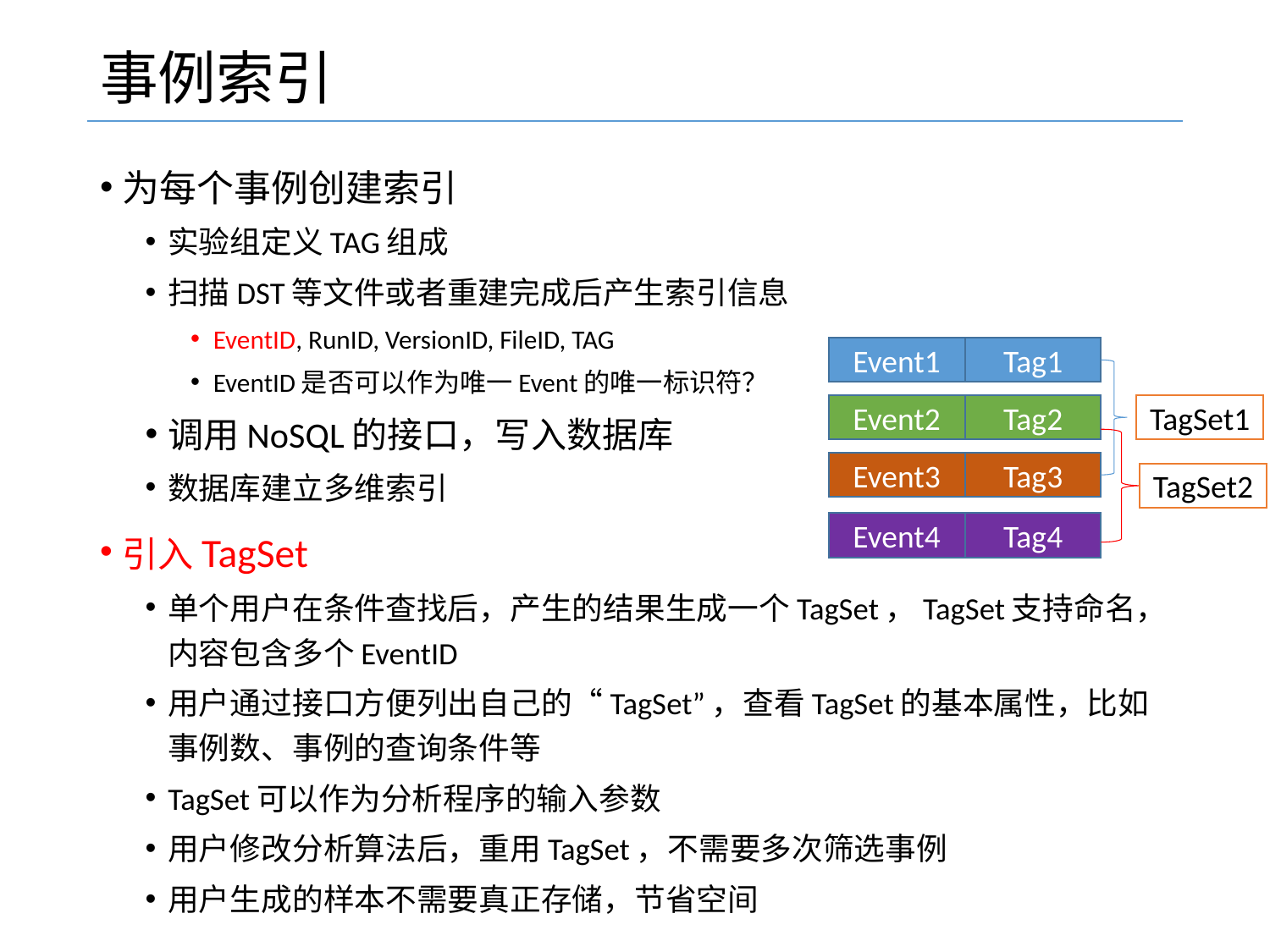

# 事例索引
为每个事例创建索引
实验组定义TAG组成
扫描DST等文件或者重建完成后产生索引信息
EventID, RunID, VersionID, FileID, TAG
EventID是否可以作为唯一Event的唯一标识符？
调用NoSQL的接口，写入数据库
数据库建立多维索引
引入TagSet
单个用户在条件查找后，产生的结果生成一个TagSet，TagSet支持命名，内容包含多个EventID
用户通过接口方便列出自己的“TagSet”，查看TagSet的基本属性，比如事例数、事例的查询条件等
TagSet可以作为分析程序的输入参数
用户修改分析算法后，重用TagSet，不需要多次筛选事例
用户生成的样本不需要真正存储，节省空间
Event1
Tag1

Event2
Tag2
TagSet1

Event3
Tag3
TagSet2
Event4
Tag4